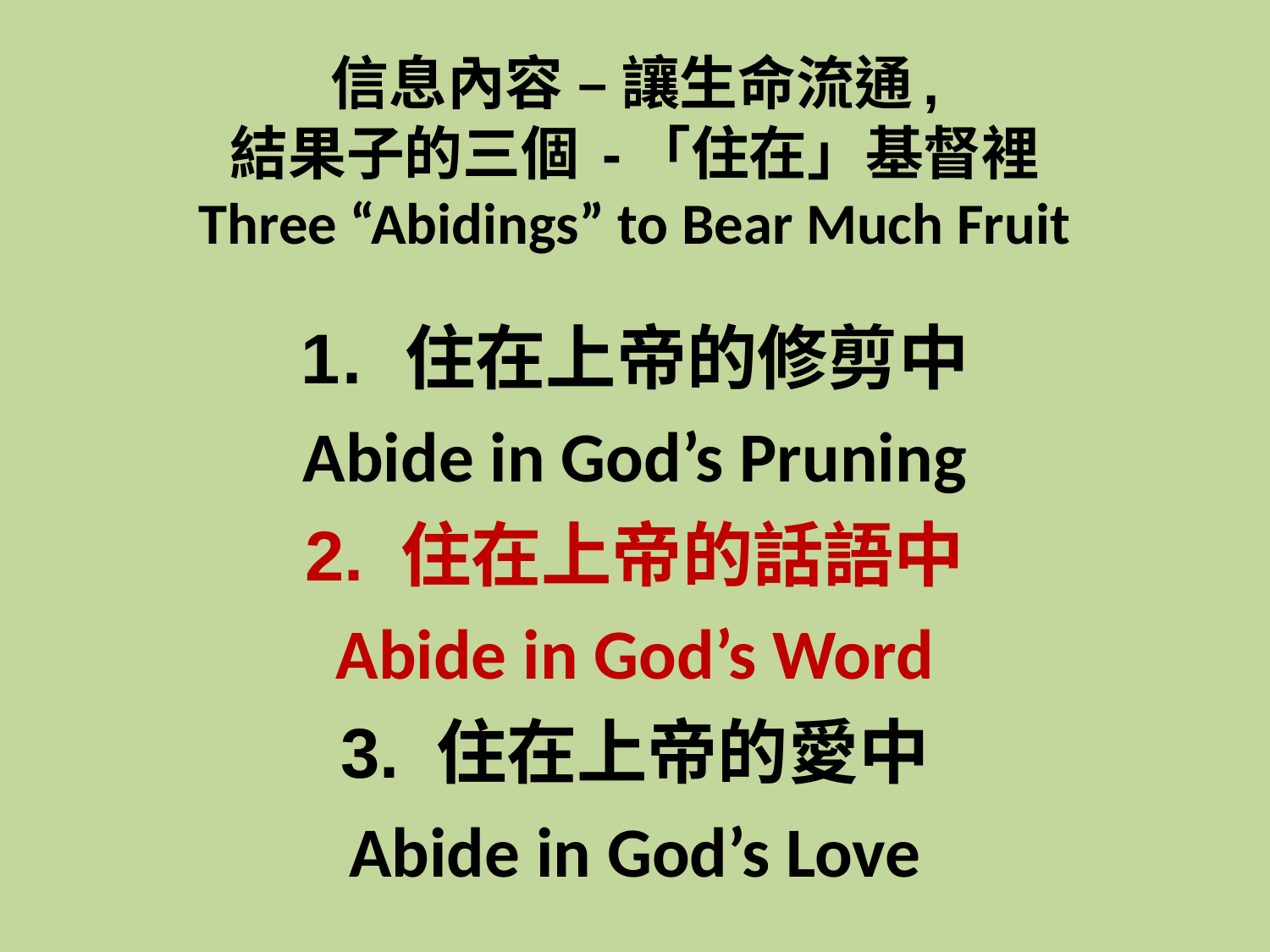

# 信息內容 – 讓生命流通, 結果子的三個 -「住在」基督裡 Three “Abidings” to Bear Much Fruit
 住在上帝的修剪中
Abide in God’s Pruning
2. 住在上帝的話語中
Abide in God’s Word
3. 住在上帝的愛中
Abide in God’s Love